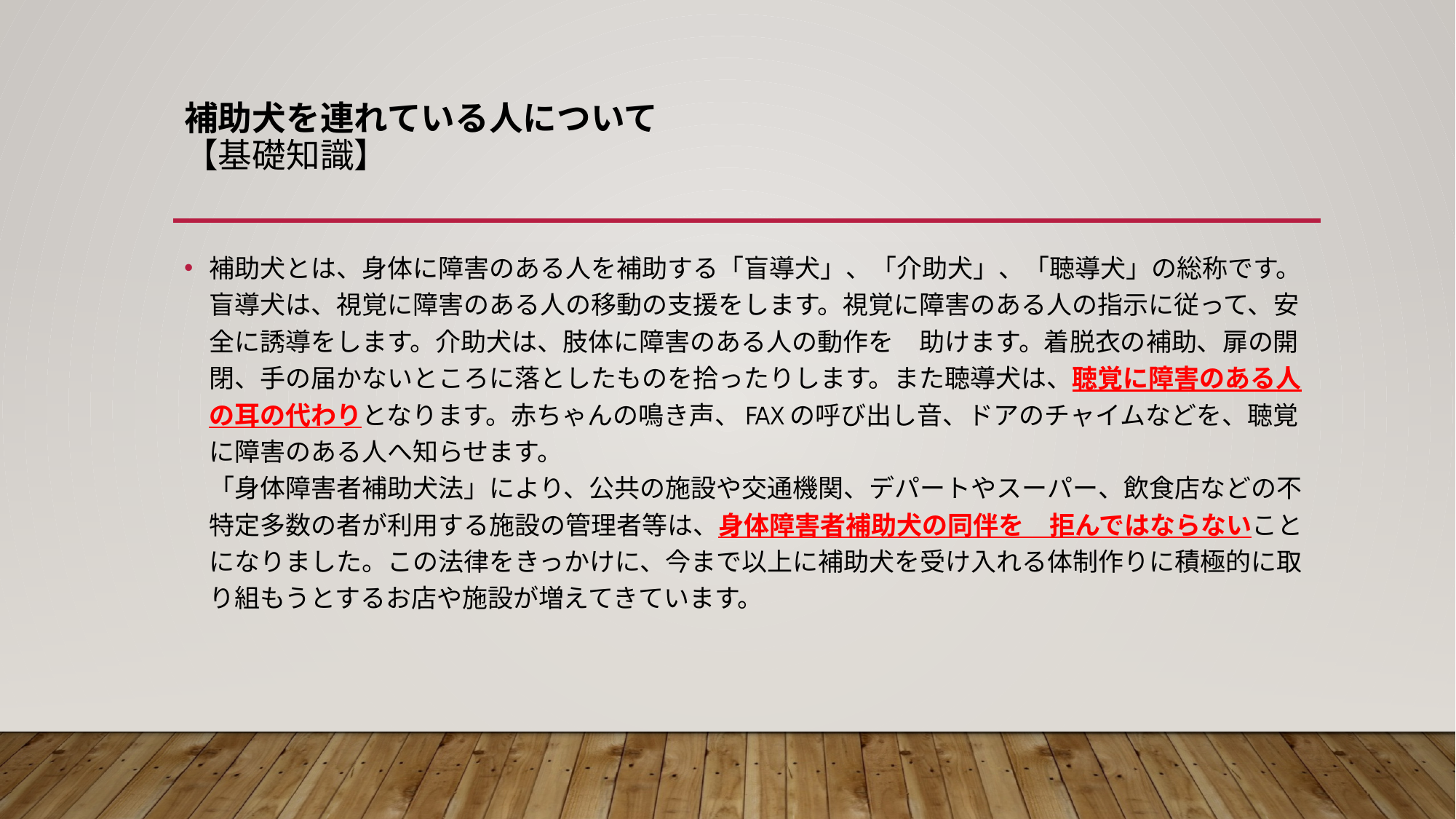

# 補助犬を連れている人について 【基礎知識】
補助犬とは、身体に障害のある人を補助する「盲導犬」、「介助犬」、「聴導犬」の総称です。盲導犬は、視覚に障害のある人の移動の支援をします。視覚に障害のある人の指示に従って、安全に誘導をします。介助犬は、肢体に障害のある人の動作を　助けます。着脱衣の補助、扉の開閉、手の届かないところに落としたものを拾ったりします。また聴導犬は、聴覚に障害のある人の耳の代わりとなります。赤ちゃんの鳴き声、FAXの呼び出し音、ドアのチャイムなどを、聴覚に障害のある人へ知らせます。
「身体障害者補助犬法」により、公共の施設や交通機関、デパートやスーパー、飲食店などの不特定多数の者が利用する施設の管理者等は、身体障害者補助犬の同伴を　拒んではならないことになりました。この法律をきっかけに、今まで以上に補助犬を受け入れる体制作りに積極的に取り組もうとするお店や施設が増えてきています。